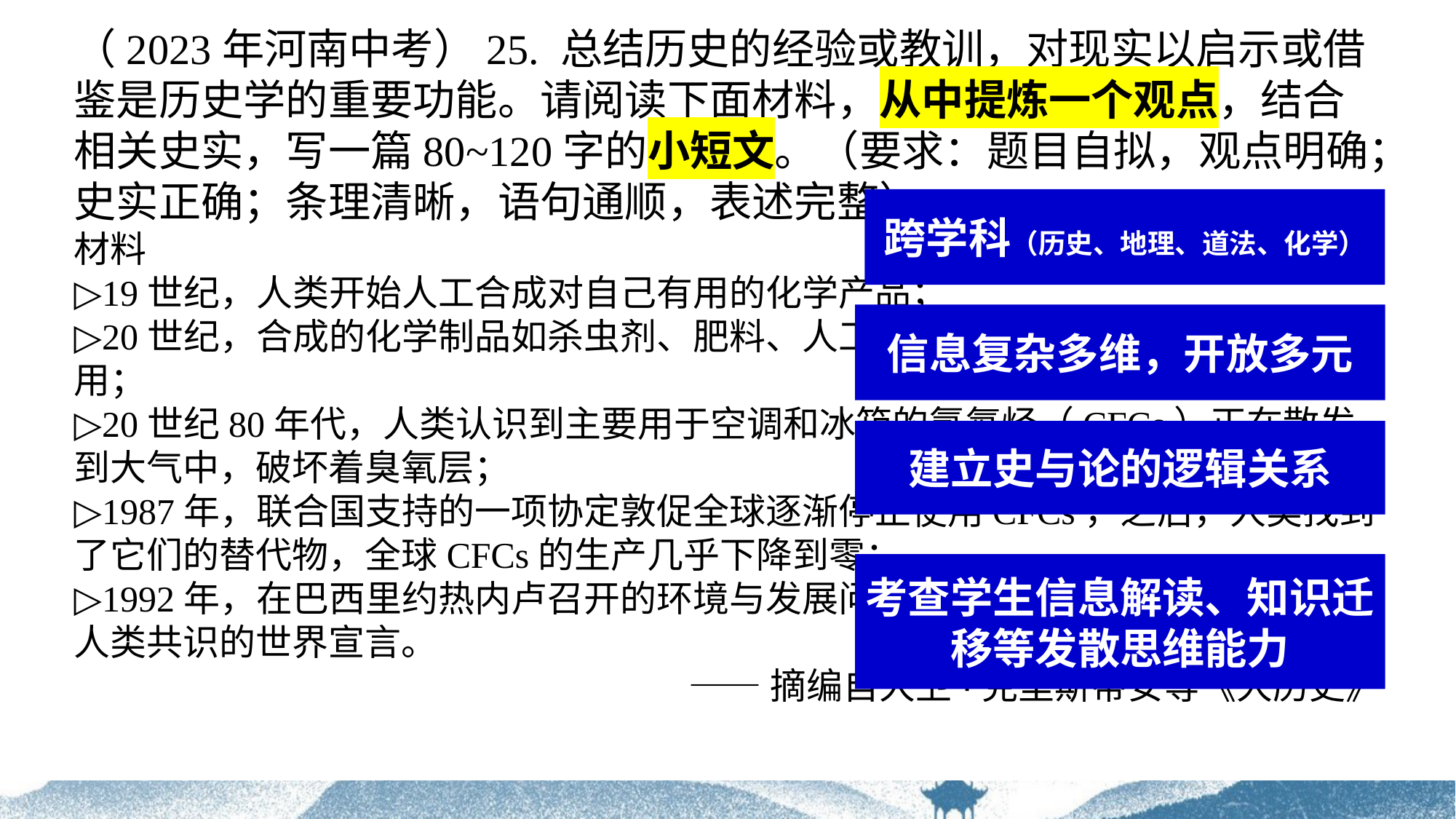

（2023年河南中考）25. 总结历史的经验或教训，对现实以启示或借鉴是历史学的重要功能。请阅读下面材料，从中提炼一个观点，结合相关史实，写一篇80~120字的小短文。（要求：题目自拟，观点明确；史实正确；条理清晰，语句通顺，表述完整）
材料▷19世纪，人类开始人工合成对自己有用的化学产品；▷20世纪，合成的化学制品如杀虫剂、肥料、人工橡胶和合成纺织品等被广泛使用；▷20世纪80年代，人类认识到主要用于空调和冰箱的氯氟烃（CFCs）正在散发到大气中，破坏着臭氧层；▷1987年，联合国支持的一项协定敦促全球逐渐停止使用CFCs，之后，人类找到了它们的替代物，全球CFCs的生产几乎下降到零；▷1992年，在巴西里约热内卢召开的环境与发展问题全球首脑会议，发表了代表人类共识的世界宣言。
——摘编自大卫·克里斯蒂安等《大历史》
跨学科（历史、地理、道法、化学）
信息复杂多维，开放多元
建立史与论的逻辑关系
考查学生信息解读、知识迁移等发散思维能力